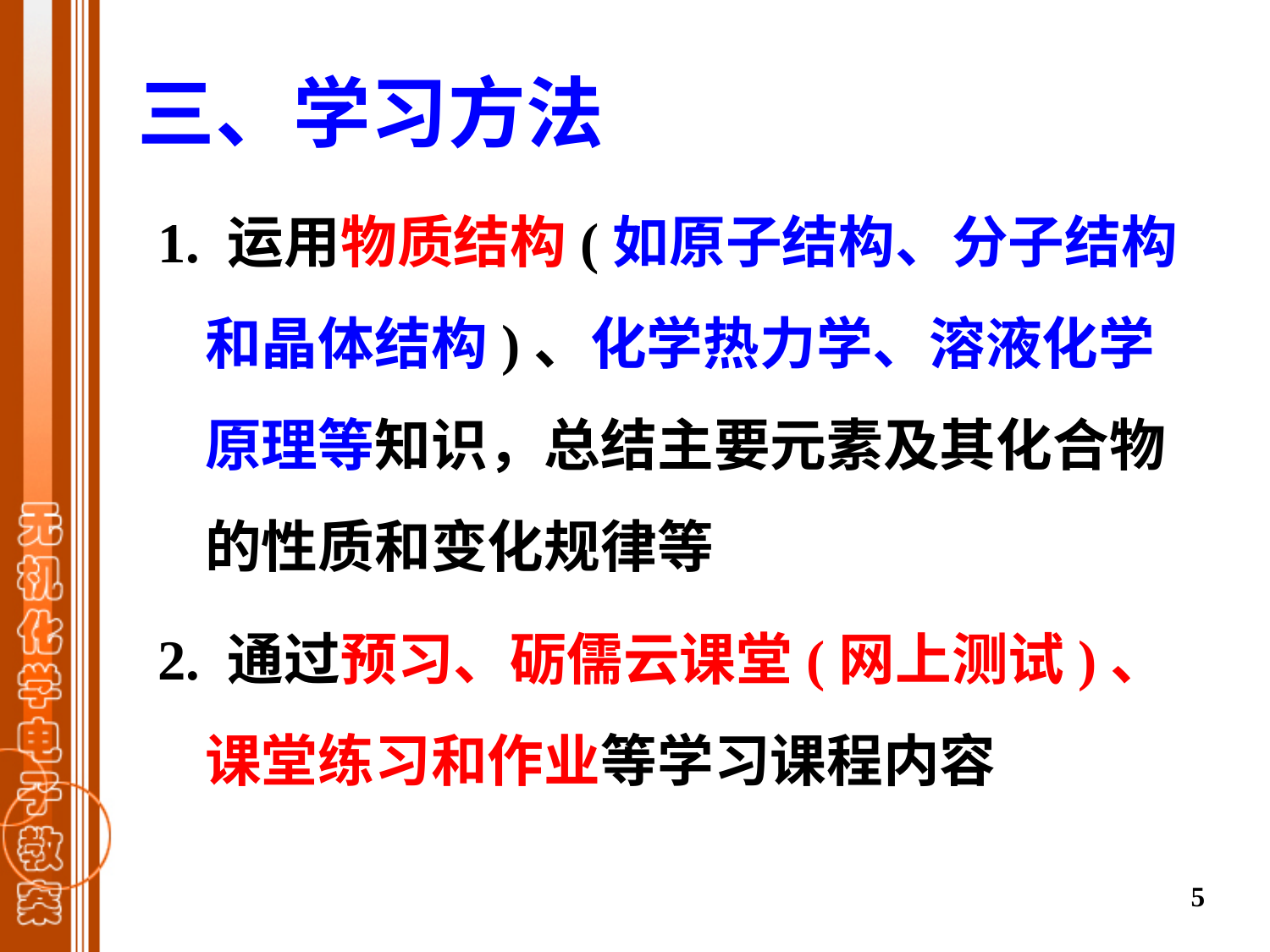

# 三、学习方法
1. 运用物质结构(如原子结构、分子结构和晶体结构)、化学热力学、溶液化学原理等知识，总结主要元素及其化合物的性质和变化规律等
2. 通过预习、砺儒云课堂(网上测试)、课堂练习和作业等学习课程内容
5